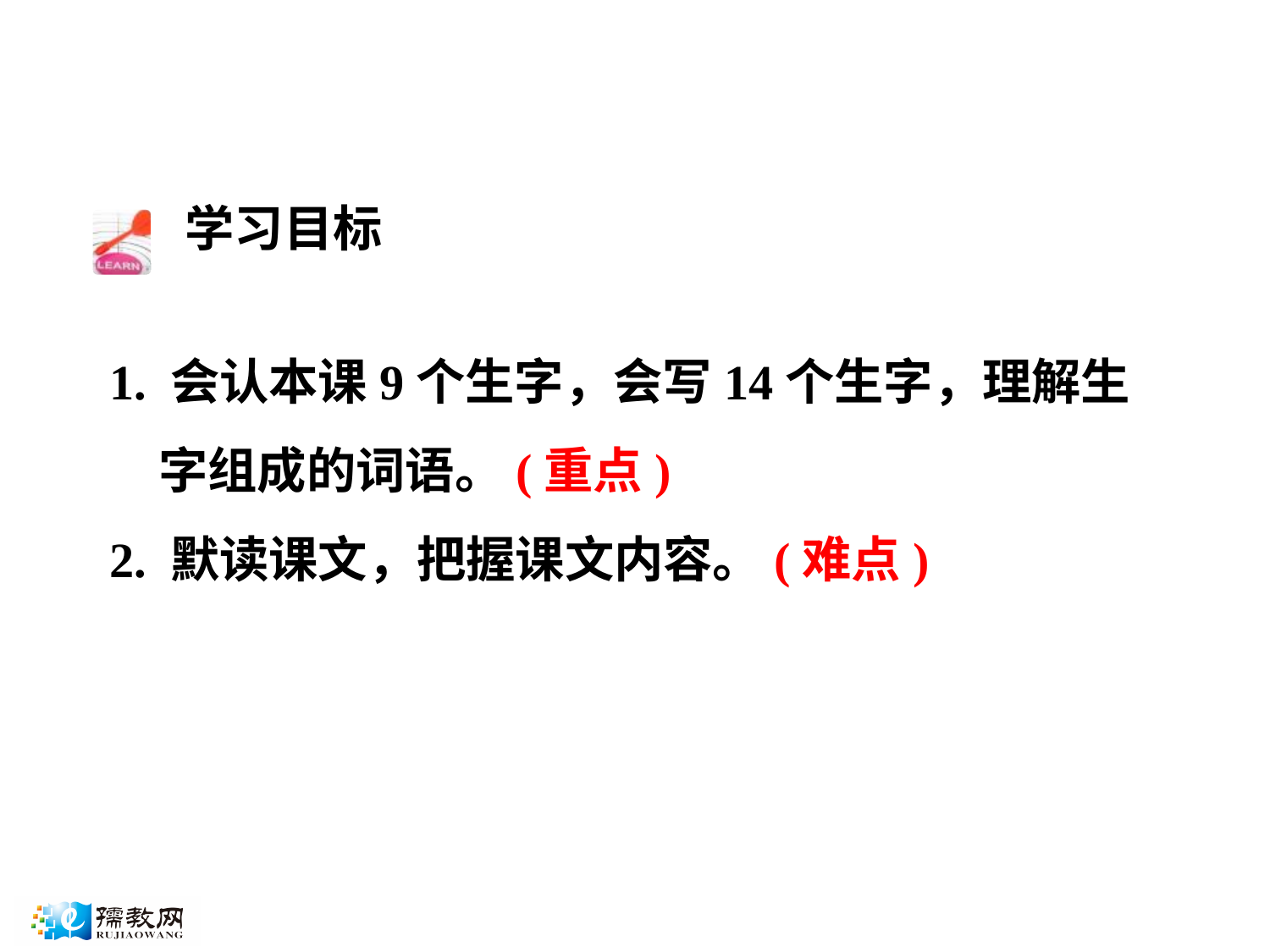

学习目标

1. 会认本课9个生字，会写14个生字，理解生字组成的词语。(重点)
2. 默读课文，把握课文内容。(难点)